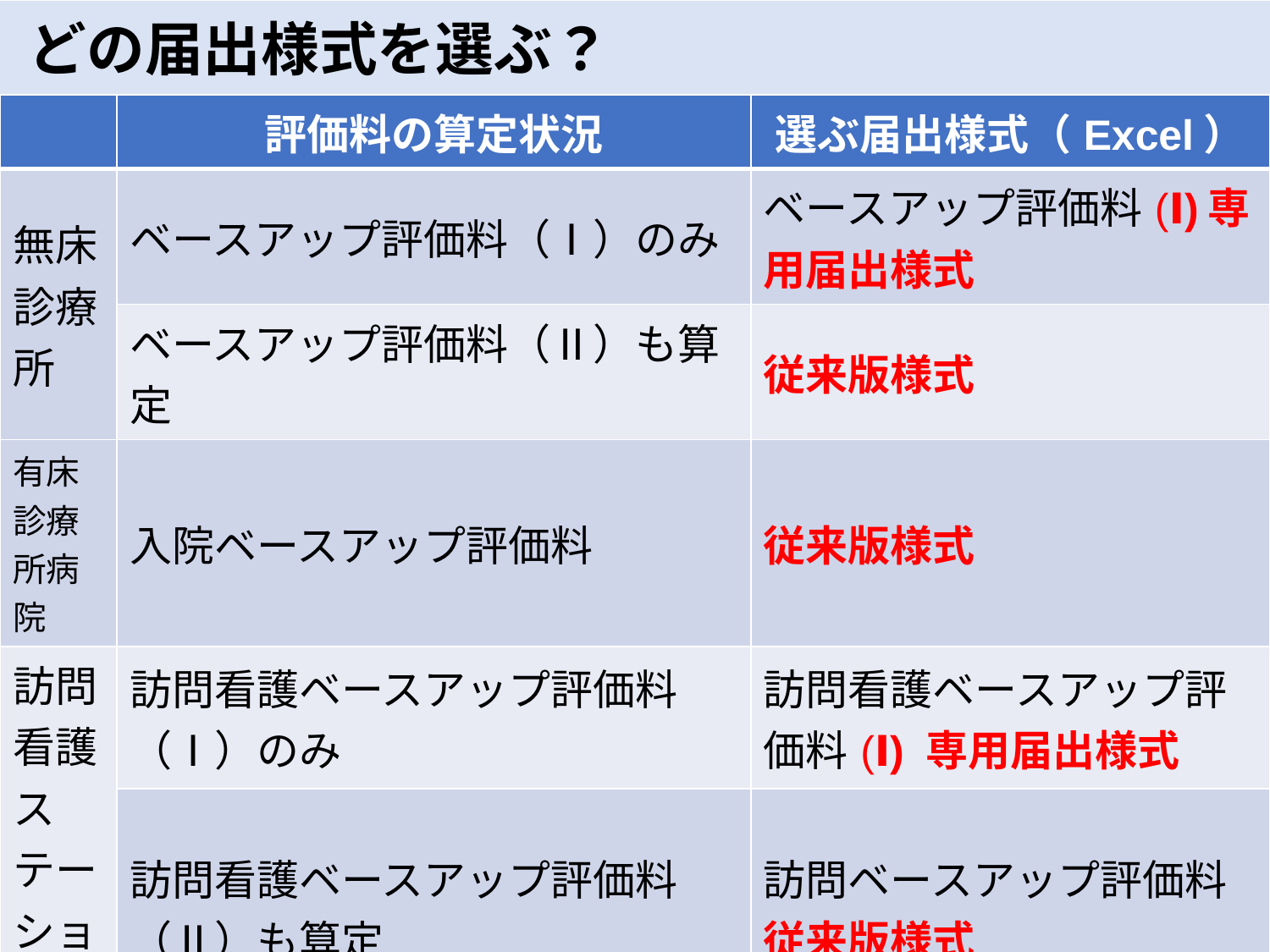

# どの届出様式を選ぶ？

|  | 評価料の算定状況 | 選ぶ届出様式（Excel） |
| --- | --- | --- |
| 無床診療所 | ベースアップ評価料（Ⅰ）のみ | ベースアップ評価料(Ⅰ)専用届出様式 |
|  | ベースアップ評価料（Ⅱ）も算定 | 従来版様式 |
| 有床診療所病院 | 入院ベースアップ評価料 | 従来版様式 |
| 訪問看護 ステーション | 訪問看護ベースアップ評価料（Ⅰ）のみ | 訪問看護ベースアップ評価料(Ⅰ) 専用届出様式 |
|  | 訪問看護ベースアップ評価料（Ⅱ）も算定 | 訪問ベースアップ評価料 従来版様式 |

50
Copyright © shimizuheartsr All Rights Reserved.